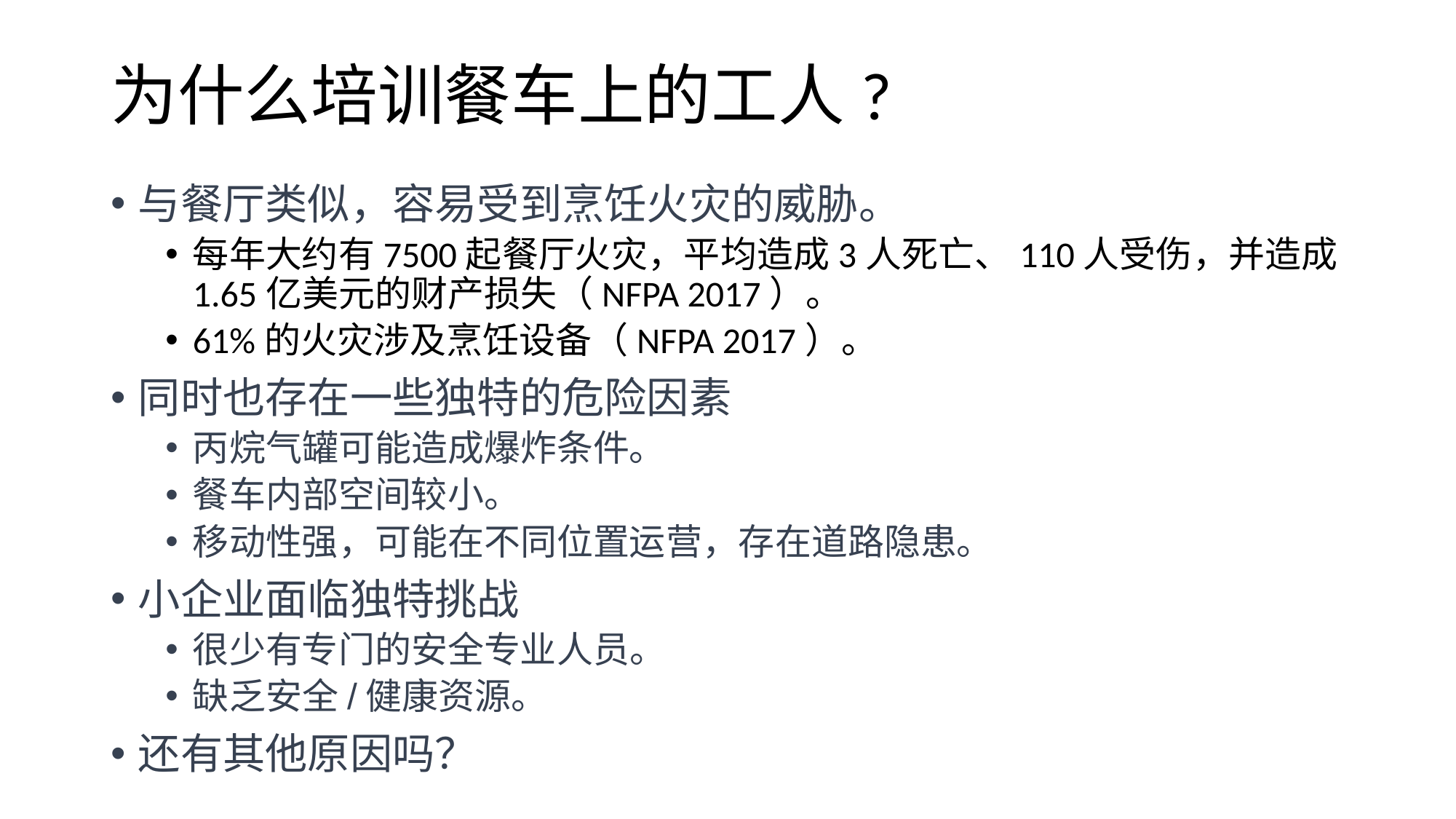

# 为什么培训餐车上的工人?
与餐厅类似，容易受到烹饪火灾的威胁。
每年大约有7500起餐厅火灾，平均造成3人死亡、110人受伤，并造成1.65亿美元的财产损失（NFPA 2017）。
61%的火灾涉及烹饪设备（NFPA 2017）。
同时也存在一些独特的危险因素
丙烷气罐可能造成爆炸条件。
餐车内部空间较小。
移动性强，可能在不同位置运营，存在道路隐患。
小企业面临独特挑战
很少有专门的安全专业人员。
缺乏安全/健康资源。
还有其他原因吗？